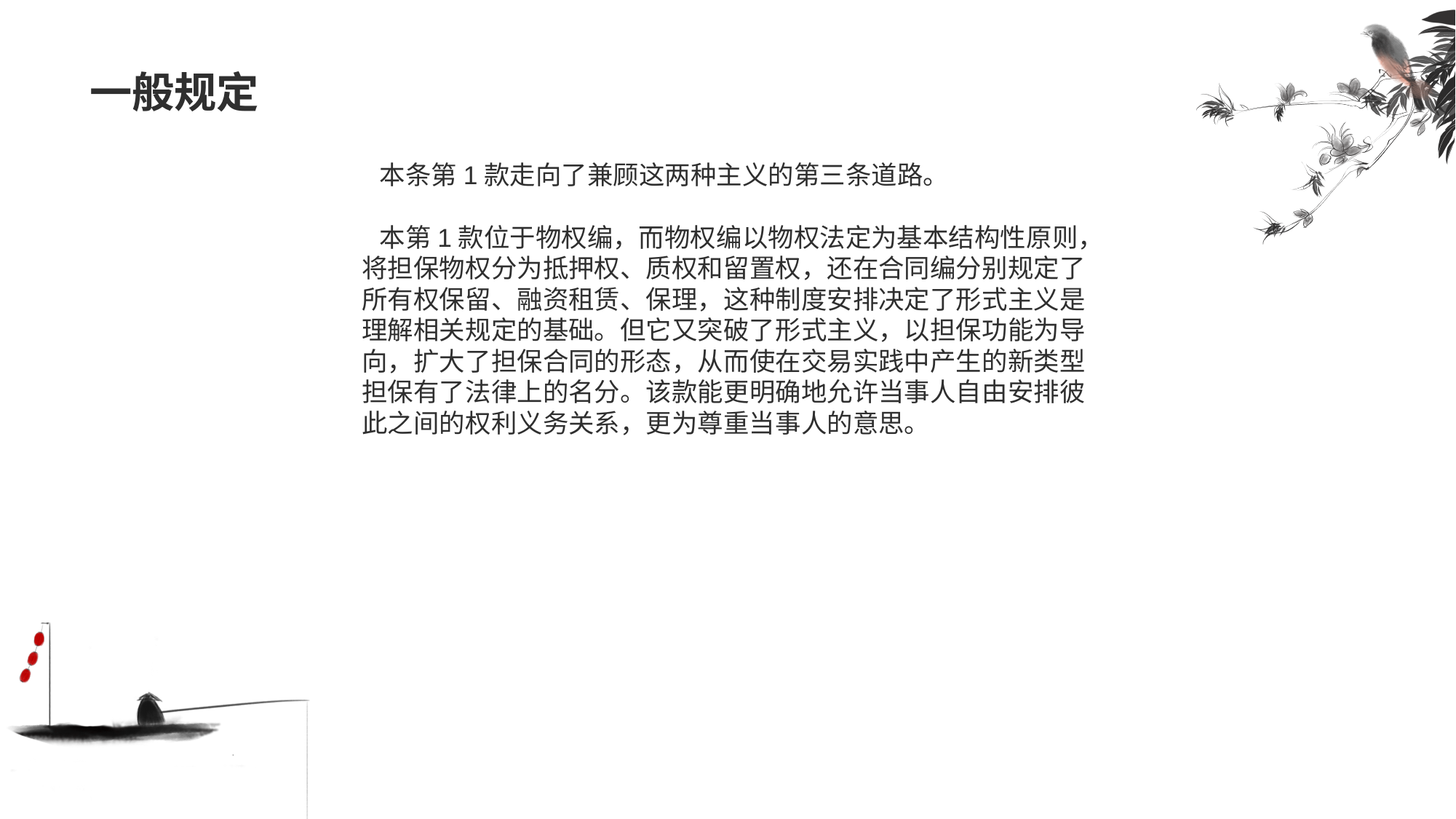

# 一般规定

  本条第1款走向了兼顾这两种主义的第三条道路。

  本第1款位于物权编，而物权编以物权法定为基本结构性原则，将担保物权分为抵押权、质权和留置权，还在合同编分别规定了所有权保留、融资租赁、保理，这种制度安排决定了形式主义是理解相关规定的基础。但它又突破了形式主义，以担保功能为导向，扩大了担保合同的形态，从而使在交易实践中产生的新类型担保有了法律上的名分。该款能更明确地允许当事人自由安排彼此之间的权利义务关系，更为尊重当事人的意思。
47